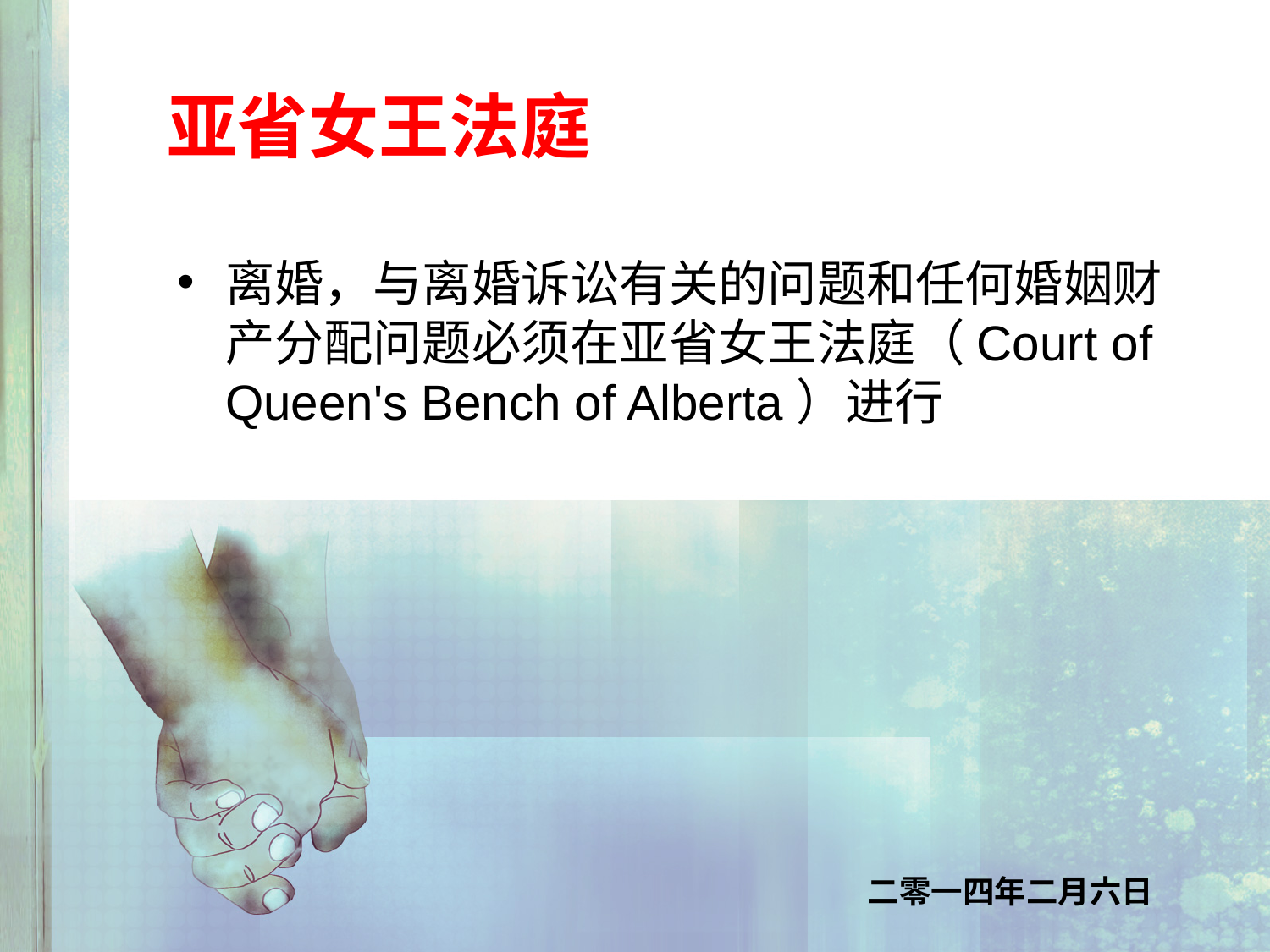

# 亚省女王法庭

离婚，与离婚诉讼有关的问题和任何婚姻财产分配问题必须在亚省女王法庭（Court of Queen's Bench of Alberta）进行
二零一四年二月六日